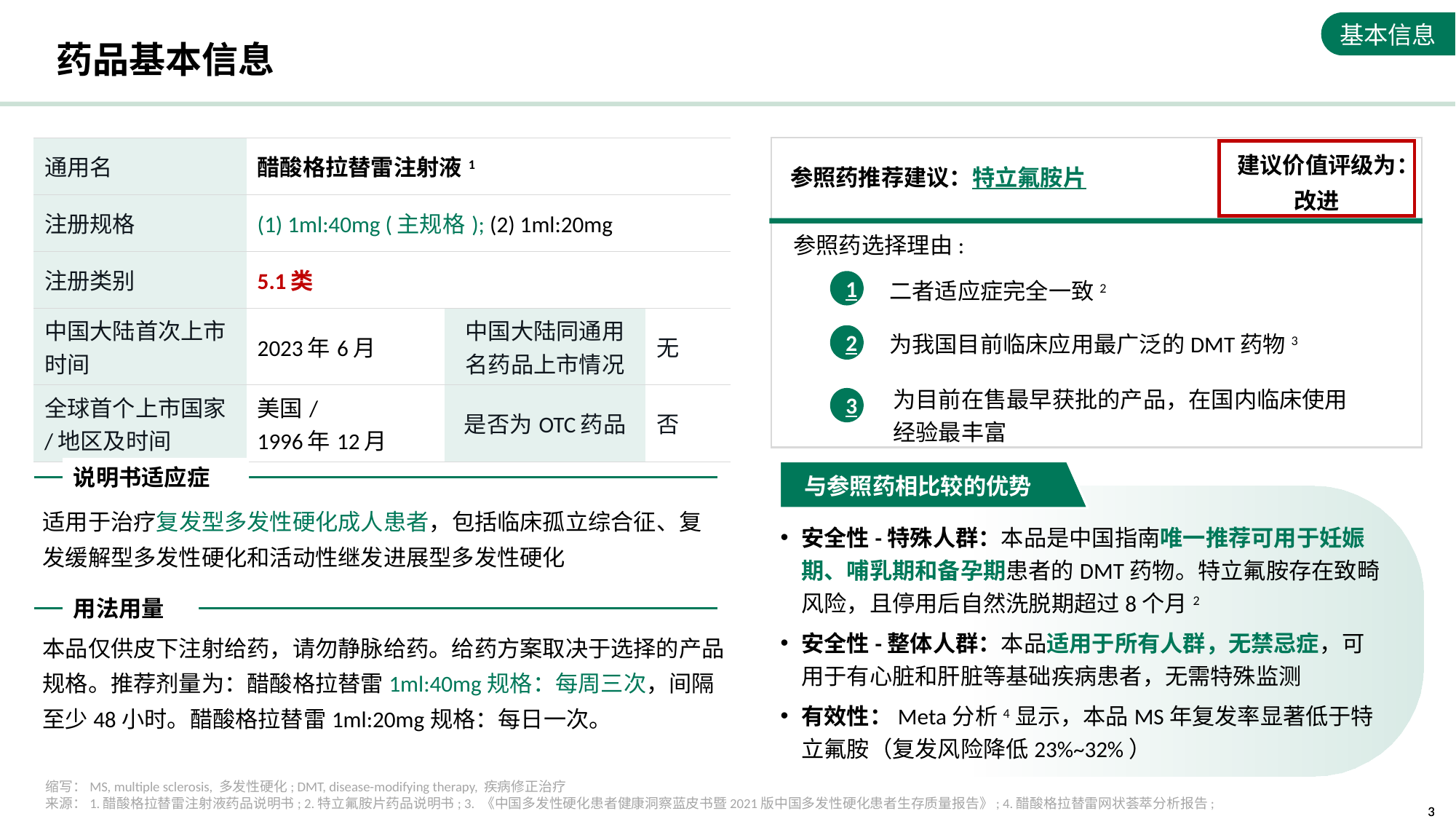

基本信息
# 药品基本信息
| 通用名 | 醋酸格拉替雷注射液1 |  |  |
| --- | --- | --- | --- |
| 注册规格 | (1) 1ml:40mg (主规格); (2) 1ml:20mg |  |  |
| 注册类别 | 5.1类 |  |  |
| 中国大陆首次上市时间 | 2023年6月 | 中国大陆同通用名药品上市情况 | 无 |
| 全球首个上市国家/地区及时间 | 美国/ 1996年12月 | 是否为OTC药品 | 否 |

建议价值评级为：改进
参照药推荐建议：特立氟胺片

参照药选择理由:
二者适应症完全一致2
1
为我国目前临床应用最广泛的DMT药物3
2
为目前在售最早获批的产品，在国内临床使用经验最丰富
3
说明书适应症

与参照药相比较的优势

适用于治疗复发型多发性硬化成人患者，包括临床孤立综合征、复发缓解型多发性硬化和活动性继发进展型多发性硬化
安全性-特殊人群：本品是中国指南唯一推荐可用于妊娠期、哺乳期和备孕期患者的DMT药物。特立氟胺存在致畸风险，且停用后自然洗脱期超过8个月2
安全性-整体人群：本品适用于所有人群，无禁忌症，可用于有心脏和肝脏等基础疾病患者，无需特殊监测
有效性：Meta分析4显示，本品MS年复发率显著低于特立氟胺（复发风险降低23%~32%）
用法用量
本品仅供皮下注射给药，请勿静脉给药。给药方案取决于选择的产品规格。推荐剂量为：醋酸格拉替雷1ml:40mg规格：每周三次，间隔至少48小时。醋酸格拉替雷1ml:20mg规格：每日一次。
缩写：MS, multiple sclerosis, 多发性硬化; DMT, disease-modifying therapy, 疾病修正治疗
来源：1.醋酸格拉替雷注射液药品说明书; 2.特立氟胺片药品说明书; 3. 《中国多发性硬化患者健康洞察蓝皮书暨2021版中国多发性硬化患者生存质量报告》; 4.醋酸格拉替雷网状荟萃分析报告;